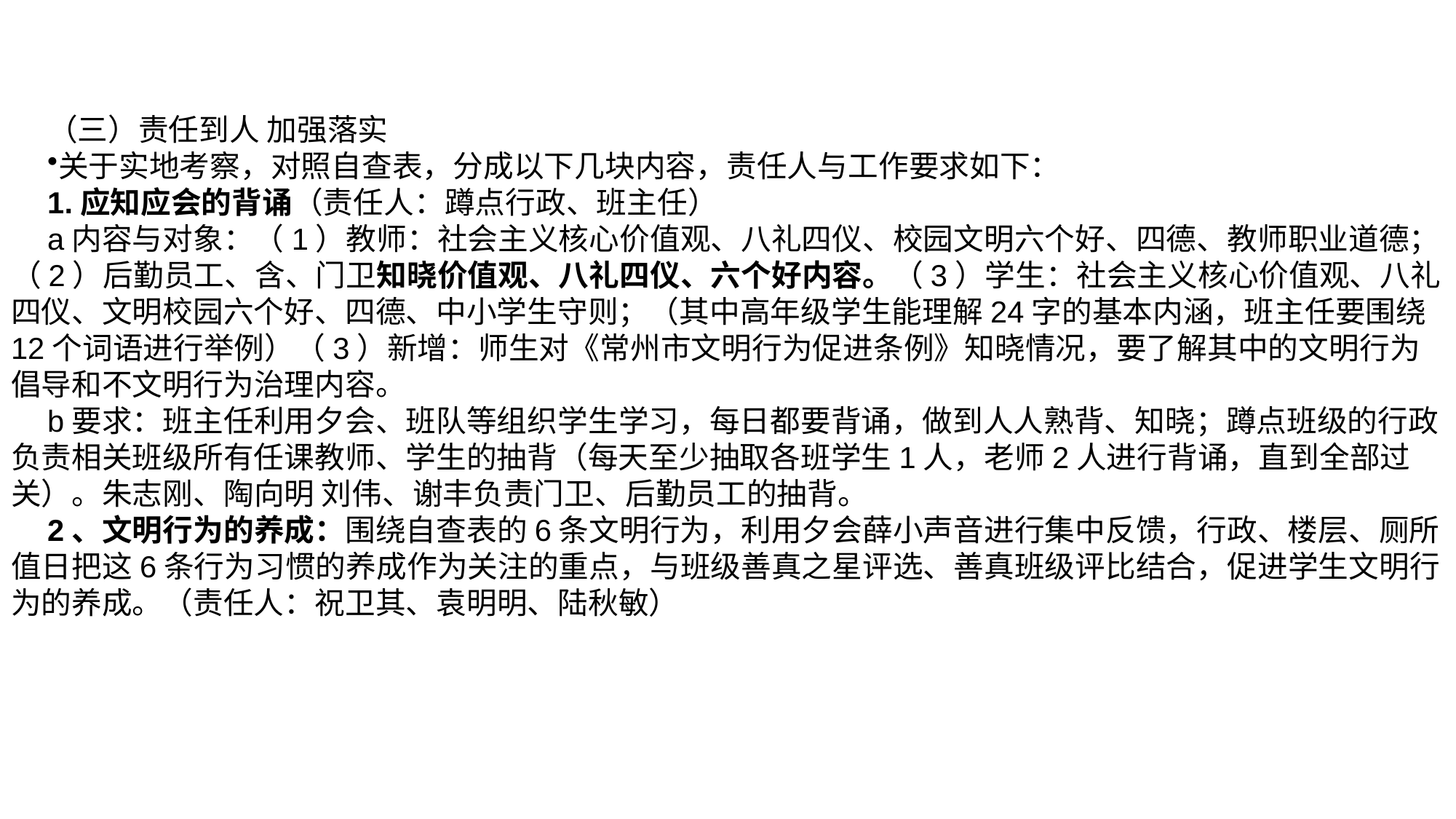

（三）责任到人 加强落实
关于实地考察，对照自查表，分成以下几块内容，责任人与工作要求如下：
1.应知应会的背诵（责任人：蹲点行政、班主任）
a内容与对象：（1）教师：社会主义核心价值观、八礼四仪、校园文明六个好、四德、教师职业道德；（2）后勤员工、含、门卫知晓价值观、八礼四仪、六个好内容。（3）学生：社会主义核心价值观、八礼四仪、文明校园六个好、四德、中小学生守则；（其中高年级学生能理解24字的基本内涵，班主任要围绕12个词语进行举例）（3）新增：师生对《常州市文明行为促进条例》知晓情况，要了解其中的文明行为倡导和不文明行为治理内容。
b要求：班主任利用夕会、班队等组织学生学习，每日都要背诵，做到人人熟背、知晓；蹲点班级的行政负责相关班级所有任课教师、学生的抽背（每天至少抽取各班学生1人，老师2人进行背诵，直到全部过关）。朱志刚、陶向明 刘伟、谢丰负责门卫、后勤员工的抽背。
2、文明行为的养成：围绕自查表的6条文明行为，利用夕会薛小声音进行集中反馈，行政、楼层、厕所值日把这6条行为习惯的养成作为关注的重点，与班级善真之星评选、善真班级评比结合，促进学生文明行为的养成。（责任人：祝卫其、袁明明、陆秋敏）